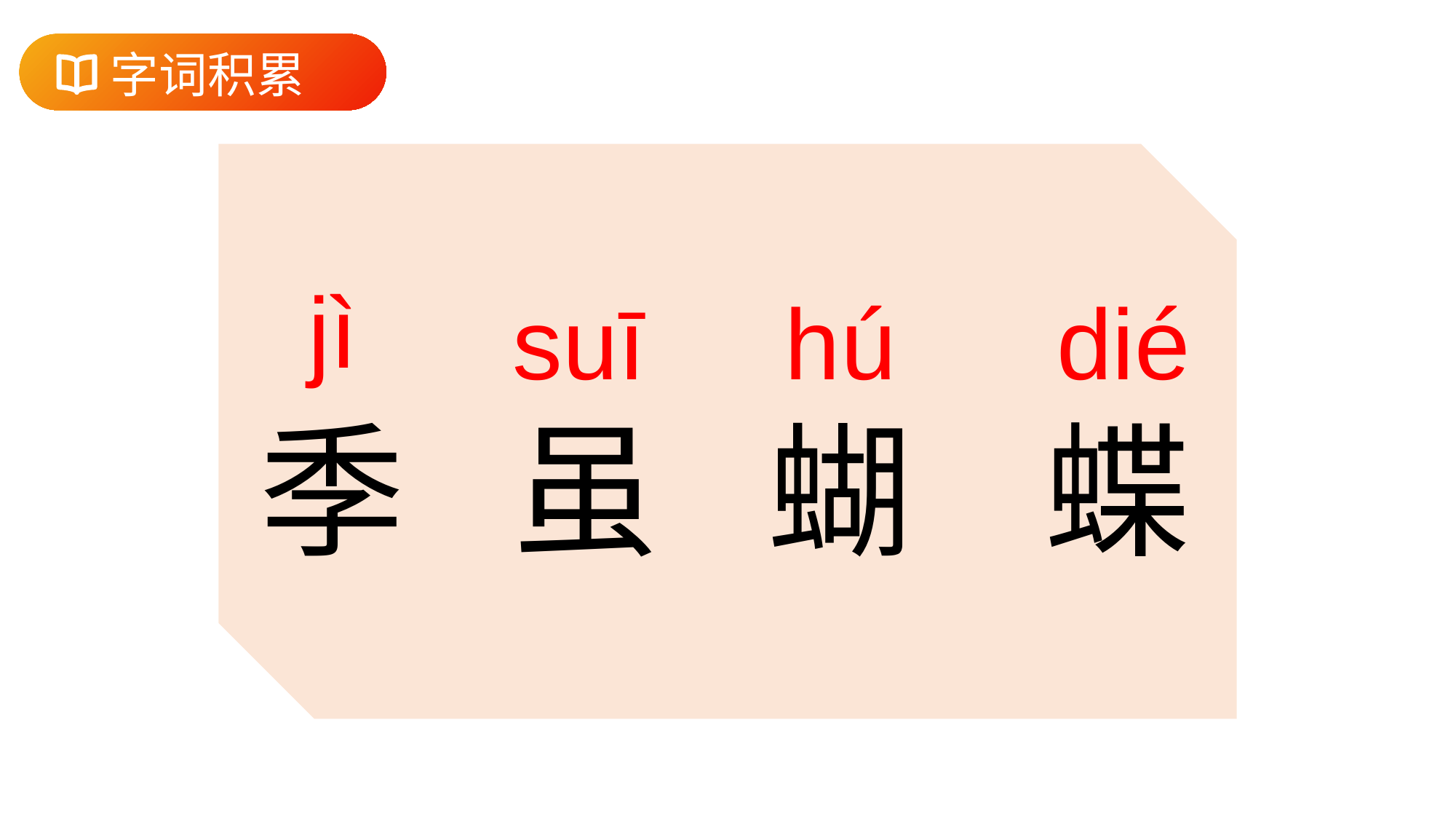

字词积累

jì
suī
hú
dié
季
虽
蝴
蝶